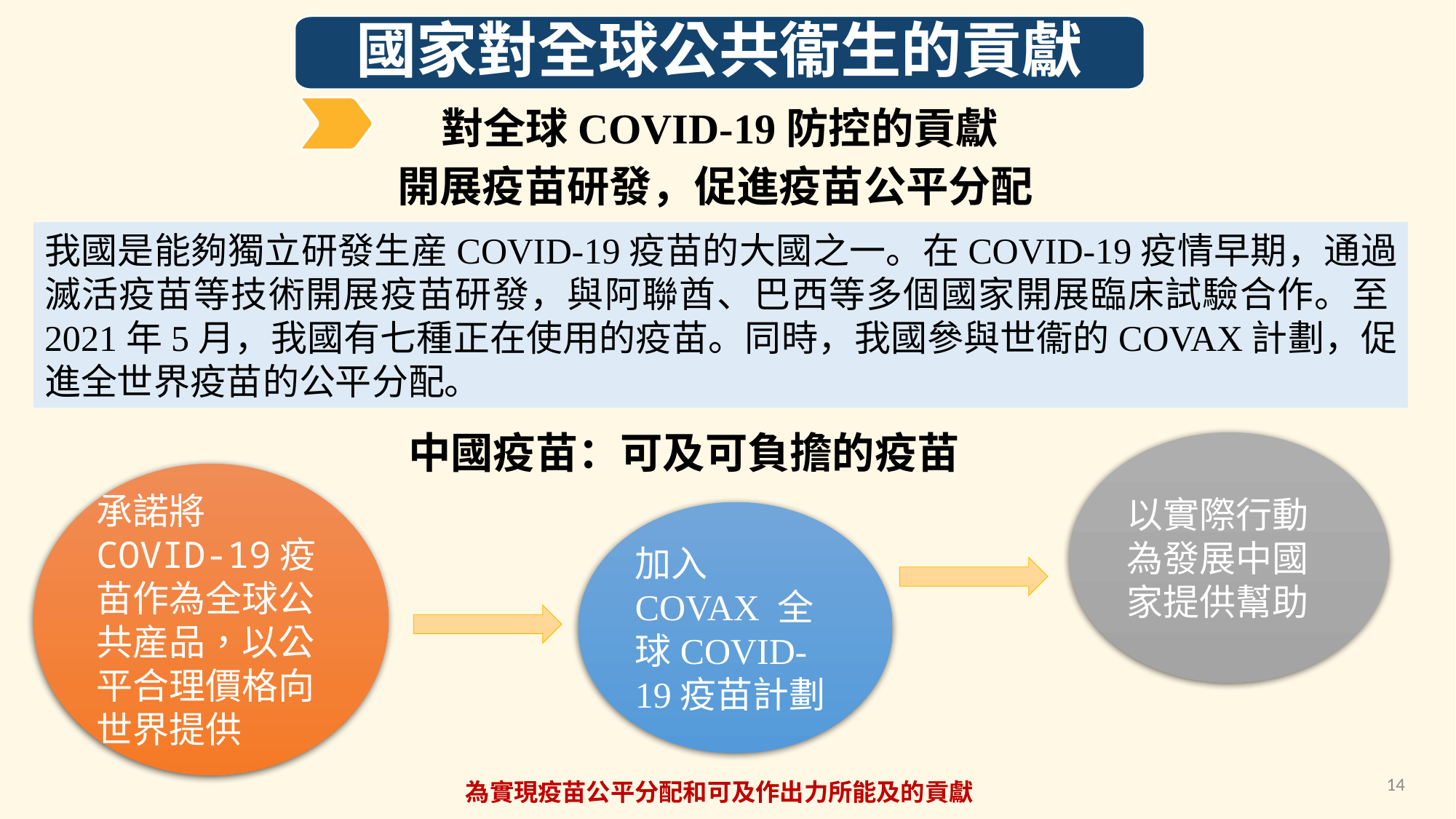

國家對全球公共衞生的貢獻
對全球COVID-19防控的貢獻

開展疫苗研發，促進疫苗公平分配
我國是能夠獨立研發生産COVID-19疫苗的大國之一。在COVID-19疫情早期，通過滅活疫苗等技術開展疫苗研發，與阿聯酋、巴西等多個國家開展臨床試驗合作。至2021年5月，我國有七種正在使用的疫苗。同時，我國參與世衞的COVAX計劃，促進全世界疫苗的公平分配。
中國疫苗：可及可負擔的疫苗
以實際行動為發展中國家提供幫助

承諾將COVID-19疫苗作為全球公共産品，以公平合理價格向世界提供
加入COVAX 全球COVID-19疫苗計劃

14
為實現疫苗公平分配和可及作出力所能及的貢獻